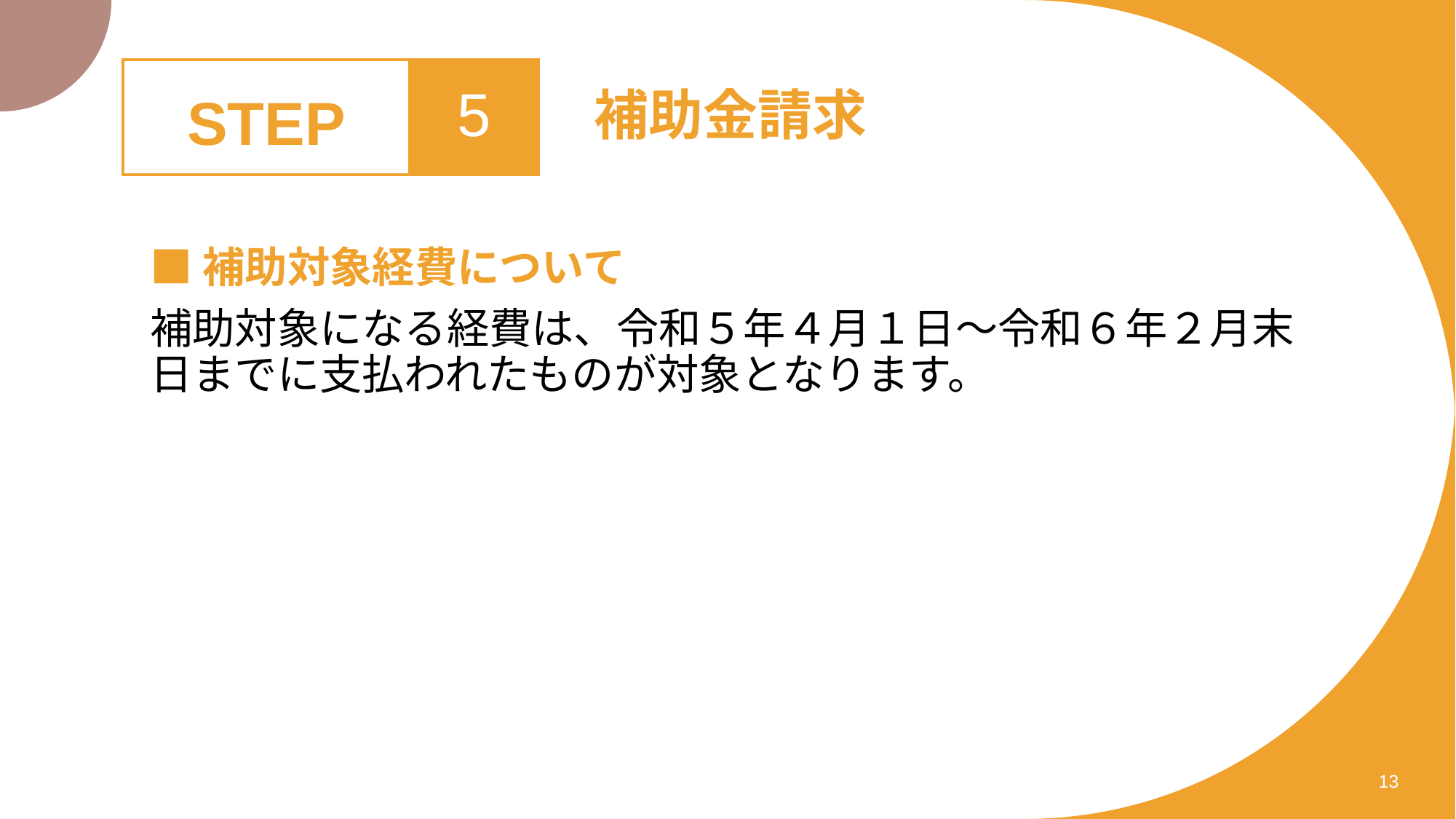

5
補助金請求
■補助対象経費について
補助対象になる経費は、令和５年４月１日～令和６年２月末日までに支払われたものが対象となります。
13